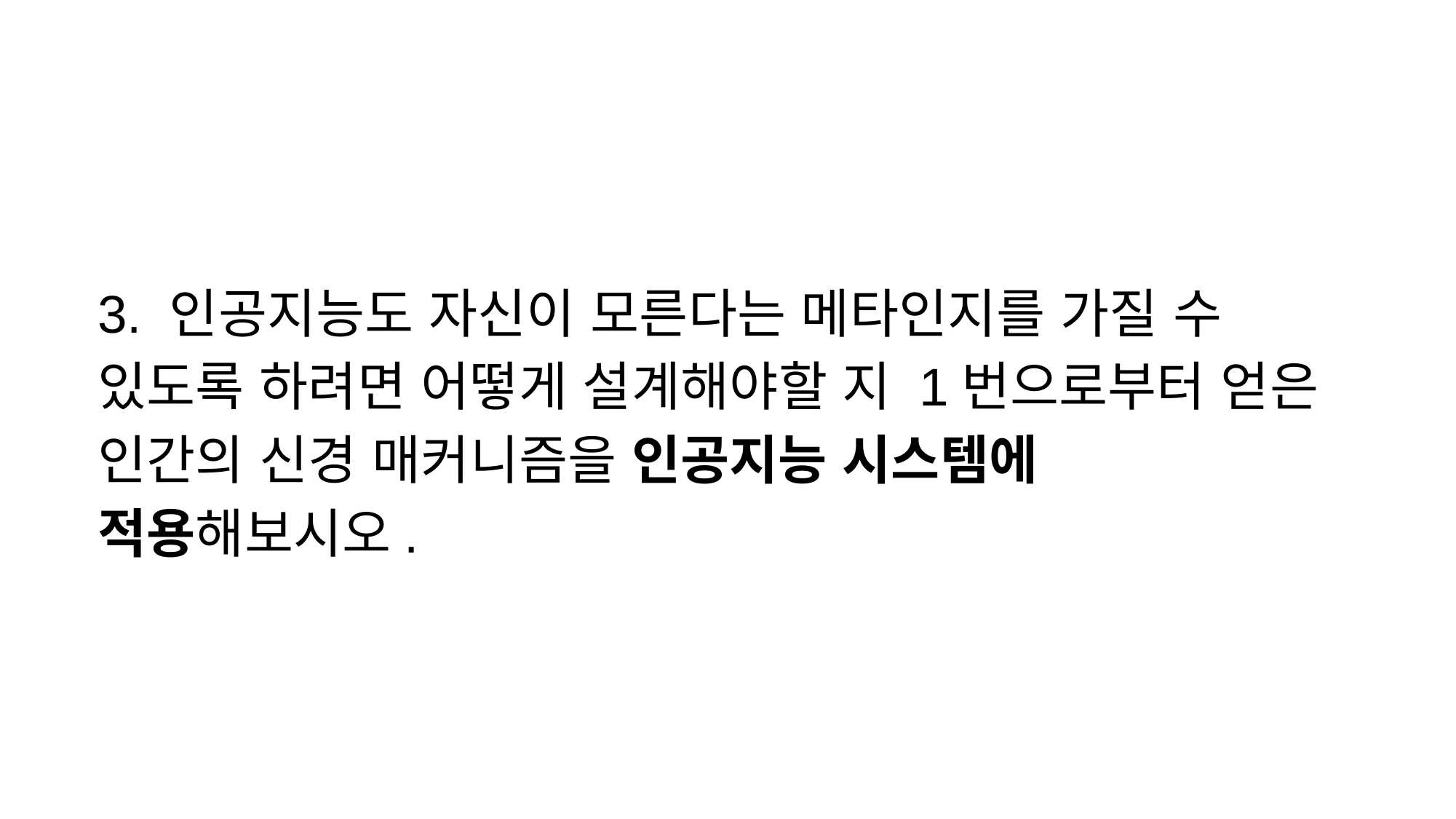

# 3. 인공지능도 자신이 모른다는 메타인지를 가질 수 있도록 하려면 어떻게 설계해야할 지 1번으로부터 얻은 인간의 신경 매커니즘을 인공지능 시스템에 적용해보시오.